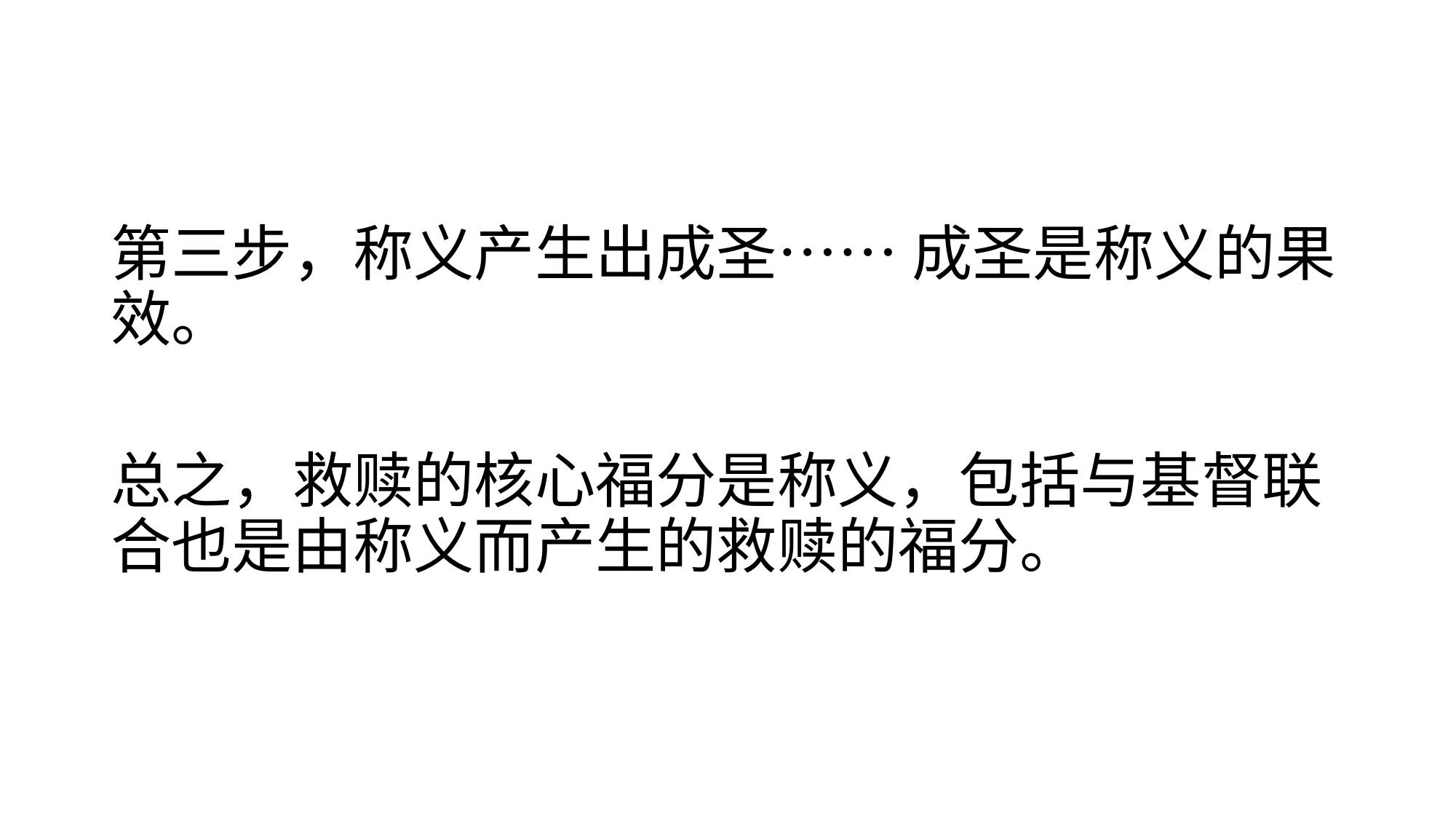

#
第三步，称义产生出成圣…… 成圣是称义的果效。

总之，救赎的核心福分是称义，包括与基督联合也是由称义而产生的救赎的福分。